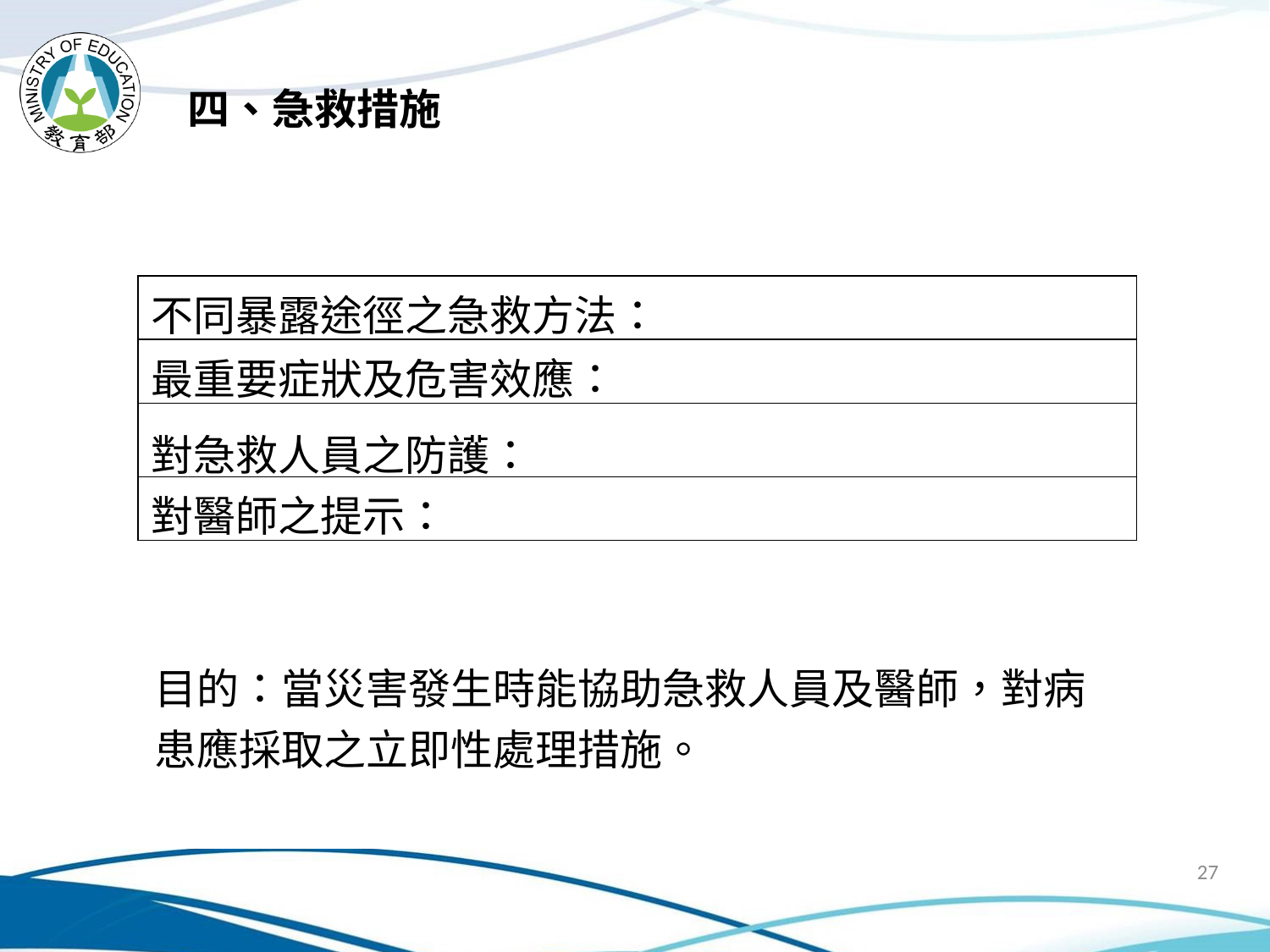

四、急救措施
| 不同暴露途徑之急救方法： |
| --- |
| 最重要症狀及危害效應： |
| 對急救人員之防護： |
| 對醫師之提示： |
目的：當災害發生時能協助急救人員及醫師，對病患應採取之立即性處理措施。
27